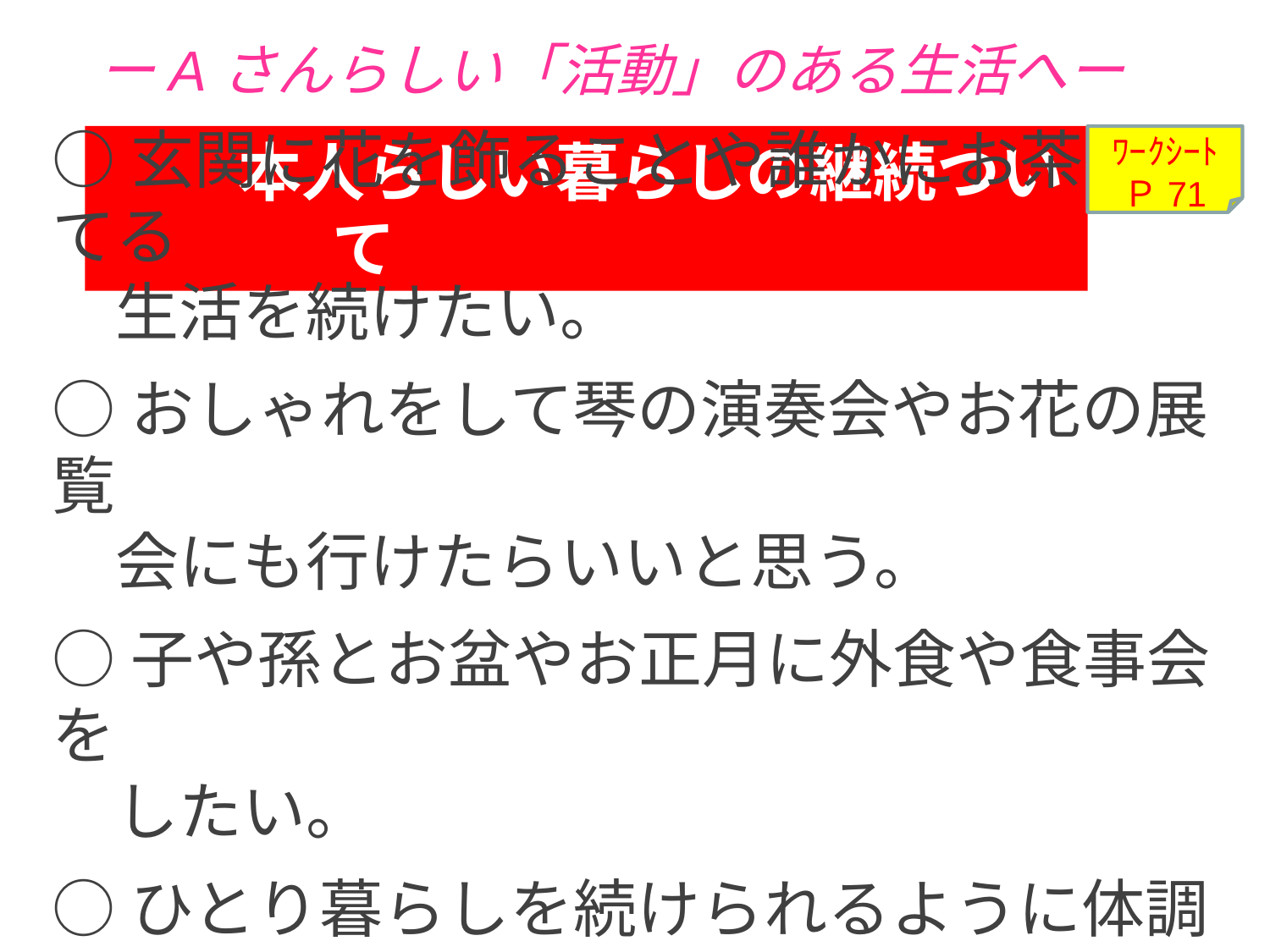

# ーAさんらしい「活動」のある生活へー
　　　　本人らしい暮らしの継続ついて
ﾜｰｸｼｰﾄ
Ｐ71
○玄関に花を飾ることや誰かにお茶をたてる
　生活を続けたい。

○おしゃれをして琴の演奏会やお花の展覧
　会にも行けたらいいと思う。

○子や孫とお盆やお正月に外食や食事会を
　したい。

○ひとり暮らしを続けられるように体調を整え
　たい